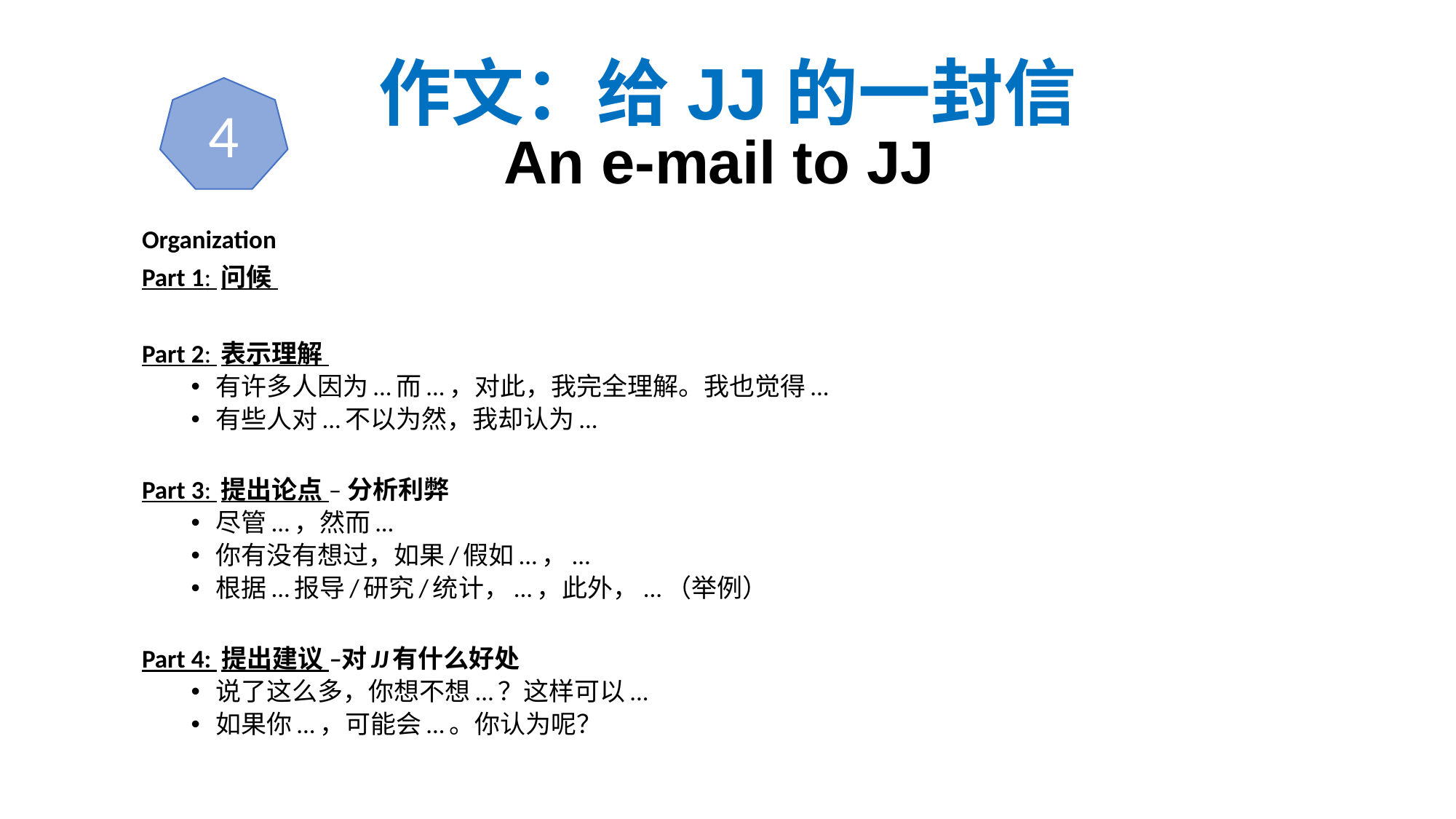

# 作文：给JJ的一封信 An e-mail to JJ
4
Organization
Part 1: 问候

Part 2: 表示理解
有许多人因为...而...，对此，我完全理解。我也觉得...
有些人对...不以为然，我却认为...

Part 3: 提出论点 – 分析利弊
尽管...，然而...
你有没有想过，如果/假如...，...
根据...报导/研究/统计，...，此外，...（举例）

Part 4: 提出建议 –对JJ有什么好处
说了这么多，你想不想...？这样可以...
如果你...，可能会...。你认为呢？